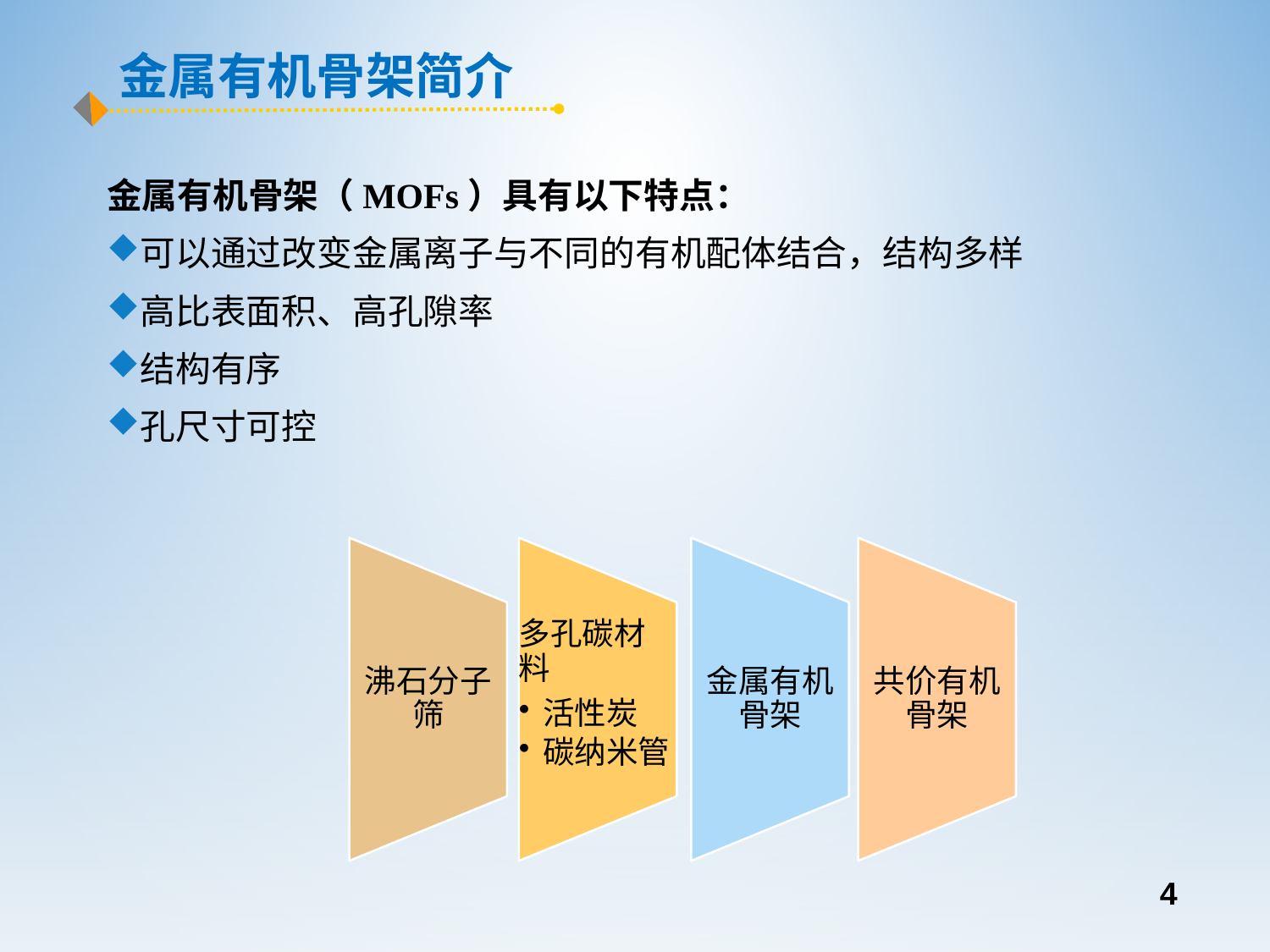

金属有机骨架简介

金属有机骨架（MOFs）具有以下特点：
可以通过改变金属离子与不同的有机配体结合，结构多样
高比表面积、高孔隙率
结构有序
孔尺寸可控
沸石分子筛
多孔碳材料
活性炭
碳纳米管
金属有机骨架
共价有机骨架
4